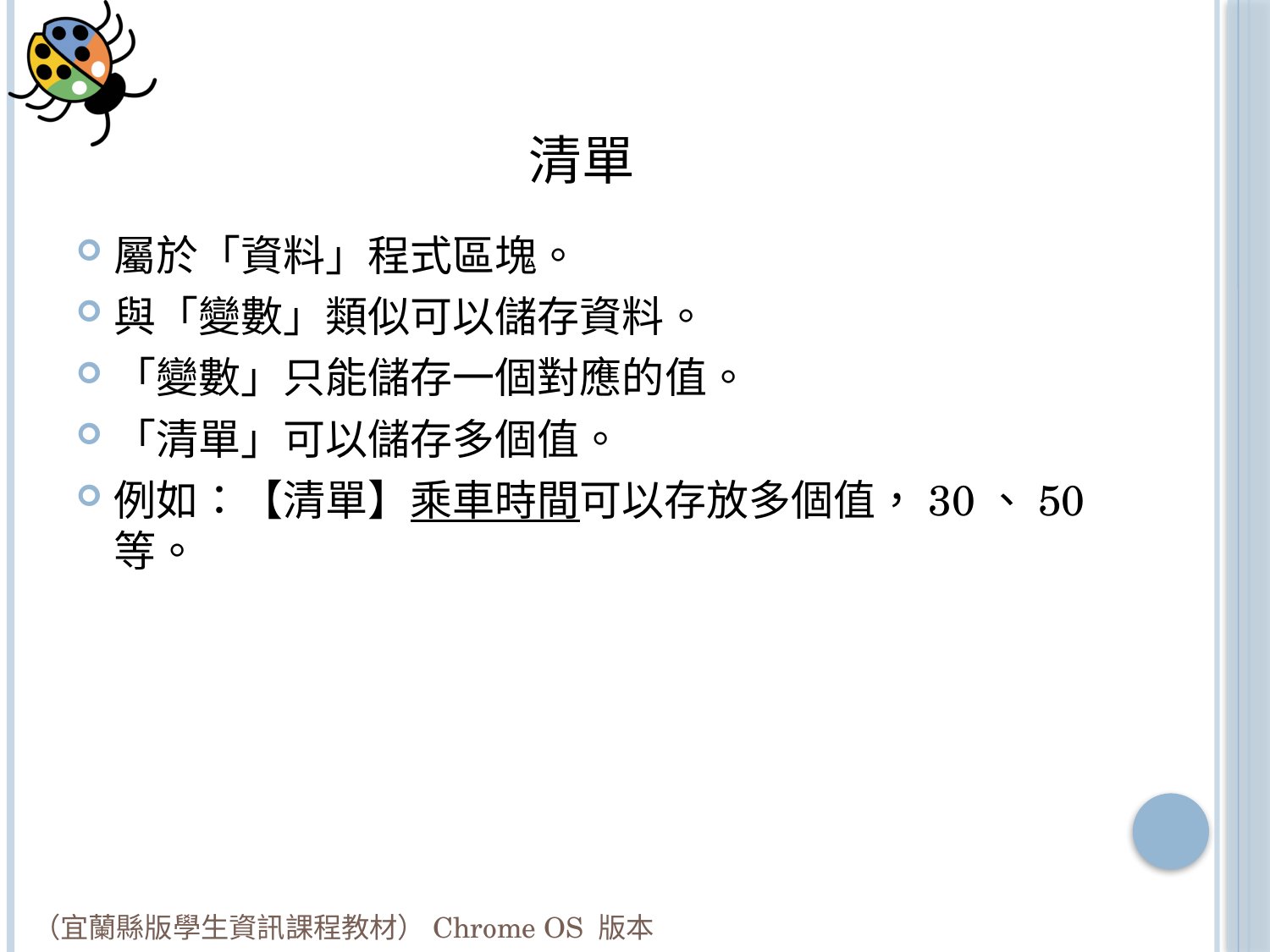

# 清單
屬於「資料」程式區塊。
與「變數」類似可以儲存資料。
「變數」只能儲存一個對應的值。
「清單」可以儲存多個值。
例如：【清單】乘車時間可以存放多個值，30、50等。
（宜蘭縣版學生資訊課程教材）Chrome OS 版本